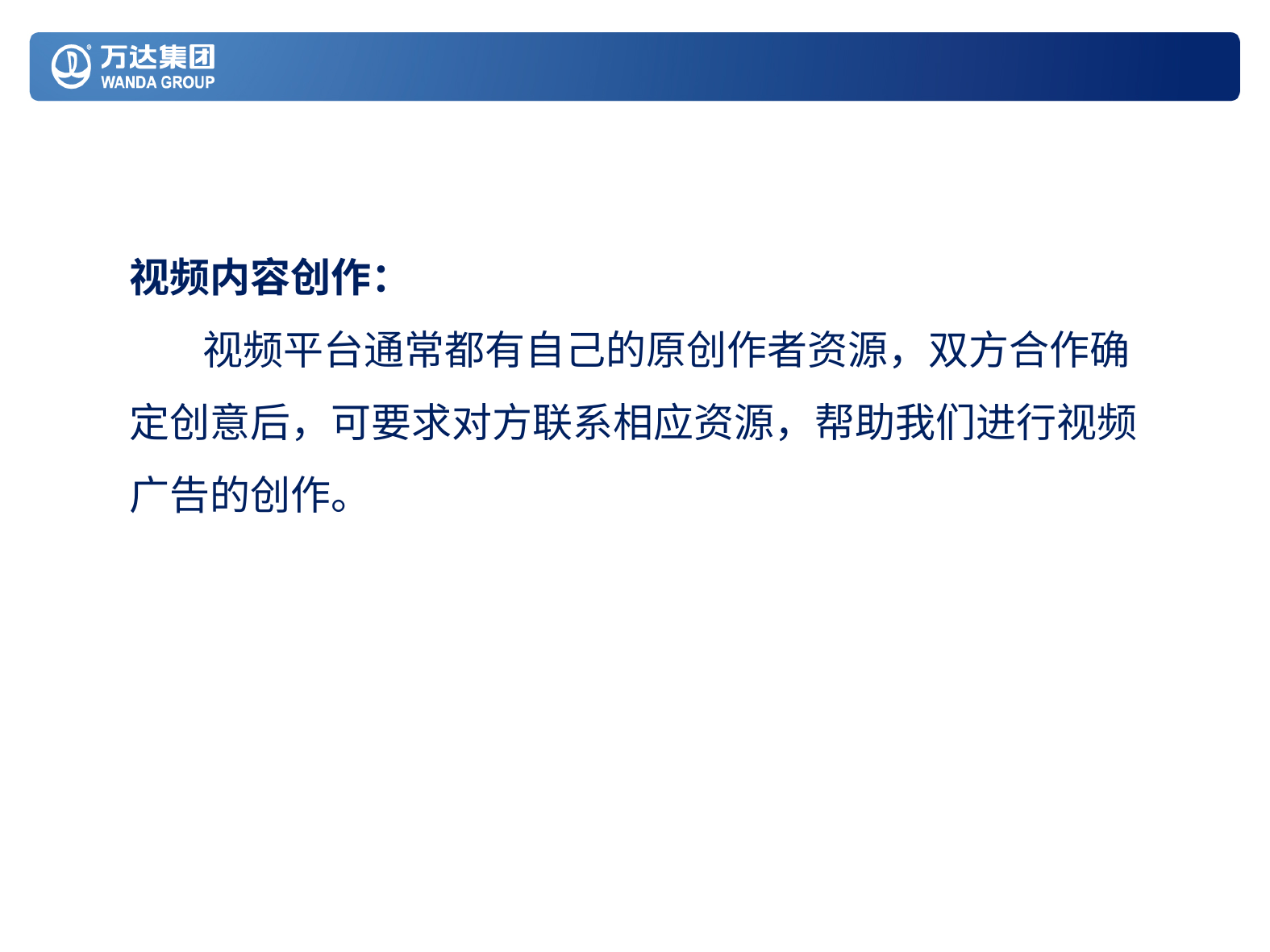

视频内容创作：
       视频平台通常都有自己的原创作者资源，双方合作确定创意后，可要求对方联系相应资源，帮助我们进行视频广告的创作。